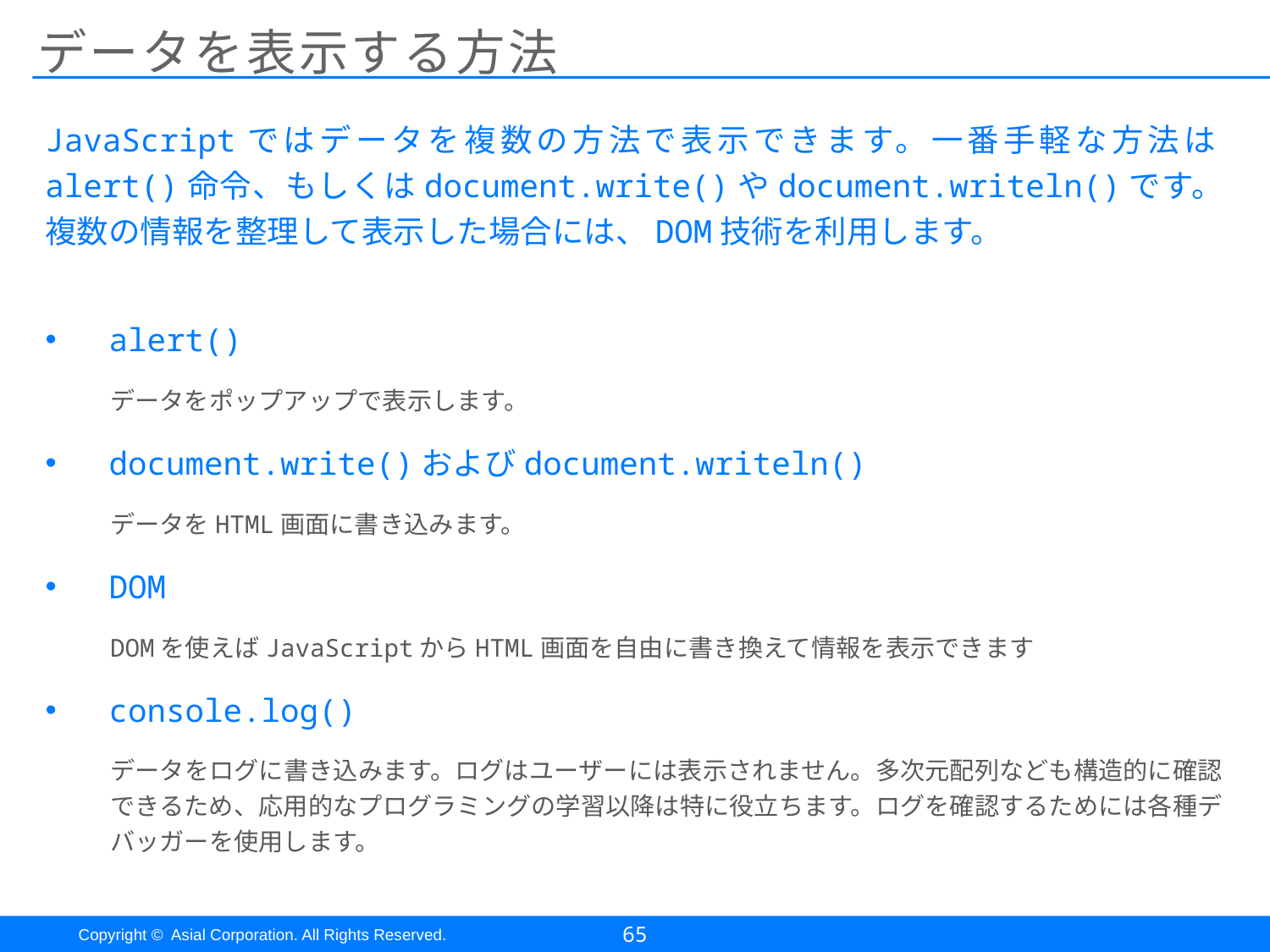

# データを表示する方法
JavaScriptではデータを複数の方法で表示できます。一番手軽な方法はalert()命令、もしくはdocument.write()やdocument.writeln()です。複数の情報を整理して表示した場合には、DOM技術を利用します。
alert()
データをポップアップで表示します。
document.write()およびdocument.writeln()
データをHTML画面に書き込みます。
DOM
DOMを使えばJavaScriptからHTML画面を自由に書き換えて情報を表示できます
console.log()
データをログに書き込みます。ログはユーザーには表示されません。多次元配列なども構造的に確認できるため、応用的なプログラミングの学習以降は特に役立ちます。ログを確認するためには各種デバッガーを使用します。
65